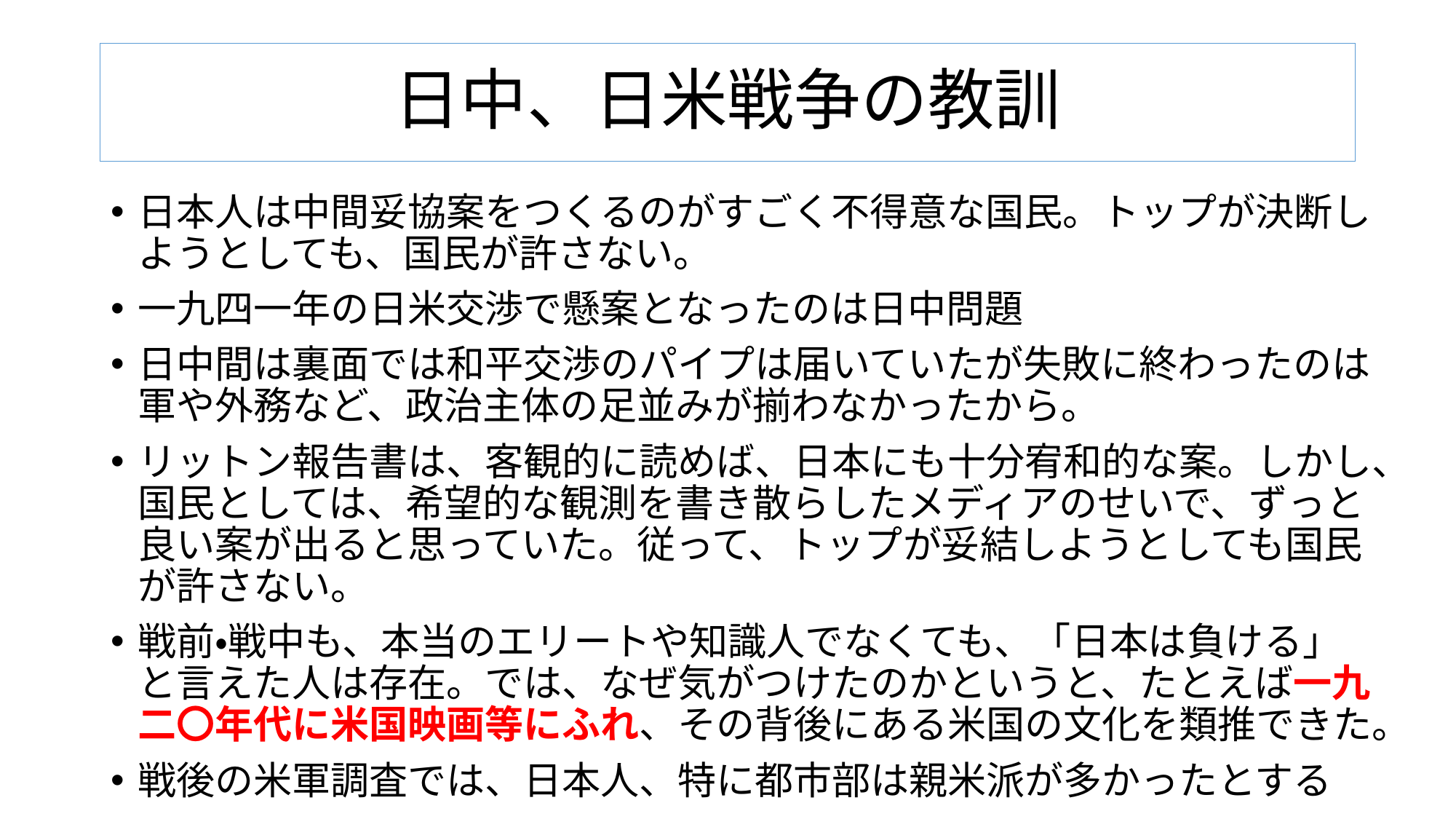

# 日中、日米戦争の教訓
日本人は中間妥協案をつくるのがすごく不得意な国民。トップが決断しようとしても、国民が許さない。
一九四一年の日米交渉で懸案となったのは日中問題
日中間は裏面では和平交渉のパイプは届いていたが失敗に終わったのは軍や外務など、政治主体の足並みが揃わなかったから。
リットン報告書は、客観的に読めば、日本にも十分宥和的な案。しかし、国民としては、希望的な観測を書き散らしたメディアのせいで、ずっと良い案が出ると思っていた。従って、トップが妥結しようとしても国民が許さない。
戦前・戦中も、本当のエリートや知識人でなくても、「日本は負ける」と言えた人は存在。では、なぜ気がつけたのかというと、たとえば一九二〇年代に米国映画等にふれ、その背後にある米国の文化を類推できた。
戦後の米軍調査では、日本人、特に都市部は親米派が多かったとする